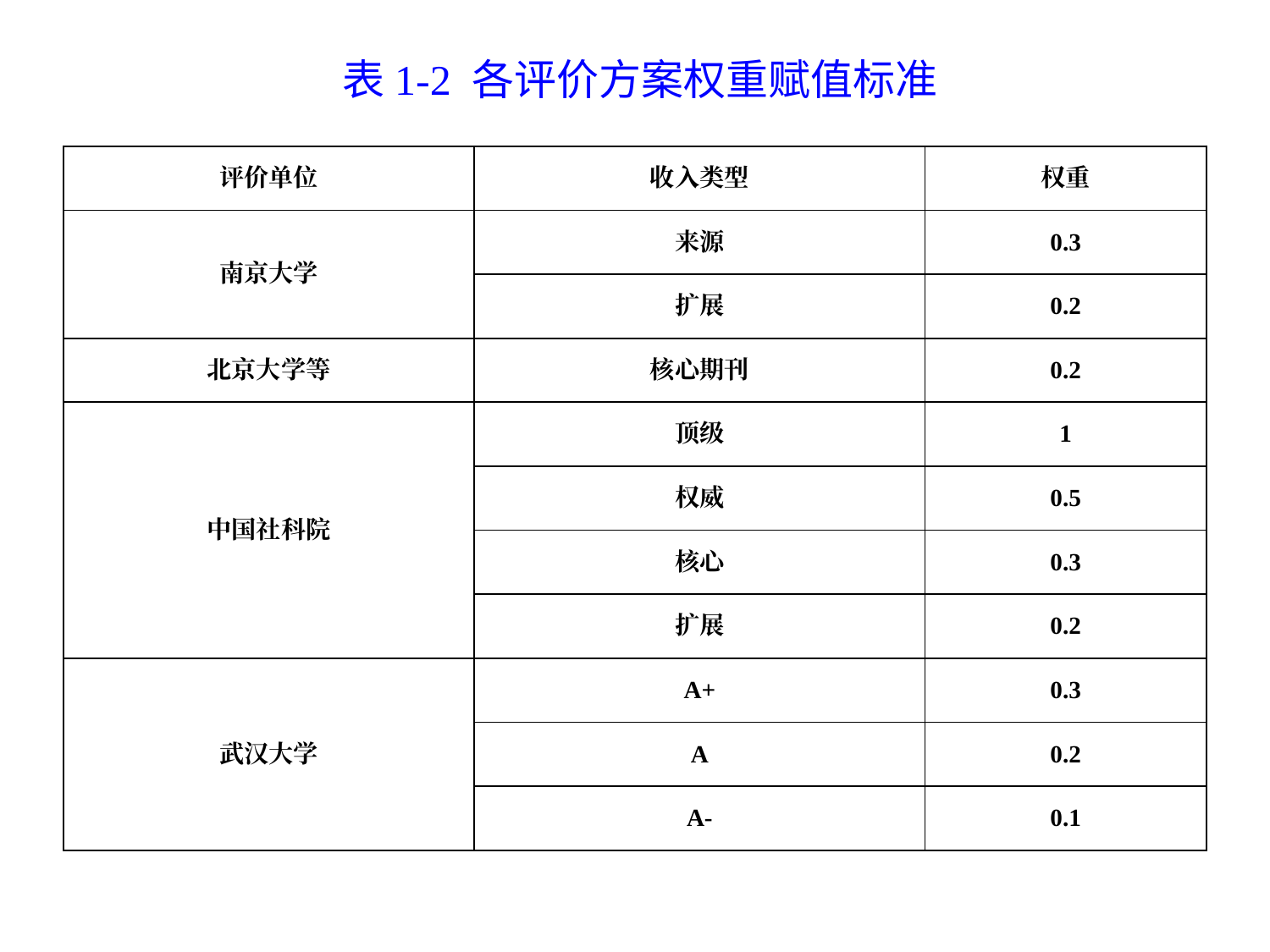

表1-2 各评价方案权重赋值标准
| 评价单位 | 收入类型 | 权重 |
| --- | --- | --- |
| 南京大学 | 来源 | 0.3 |
|  | 扩展 | 0.2 |
| 北京大学等 | 核心期刊 | 0.2 |
| 中国社科院 | 顶级 | 1 |
|  | 权威 | 0.5 |
|  | 核心 | 0.3 |
|  | 扩展 | 0.2 |
| 武汉大学 | A+ | 0.3 |
|  | A | 0.2 |
|  | A- | 0.1 |